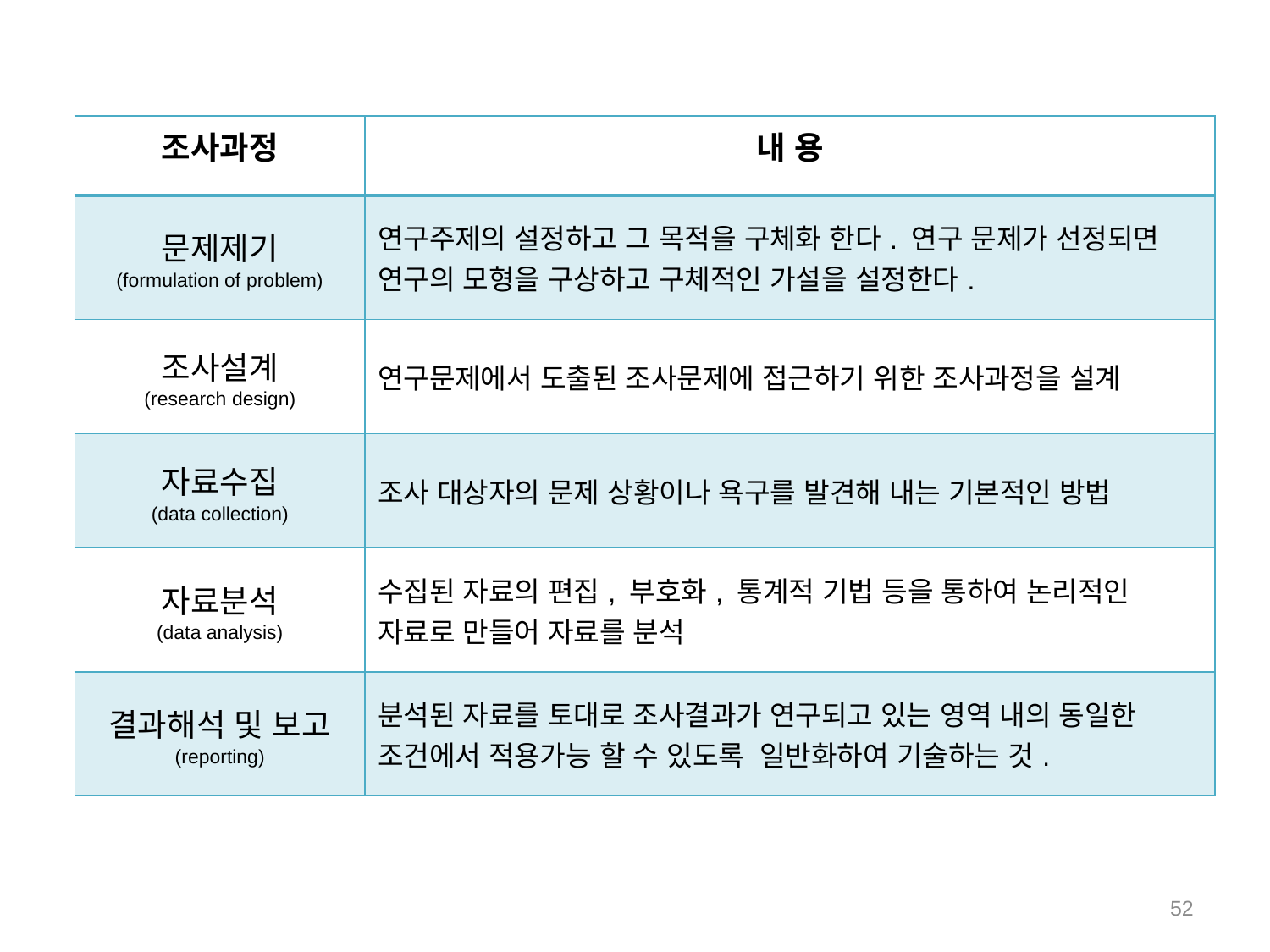

| 조사과정 | 내 용 |
| --- | --- |
| 문제제기 (formulation of problem) | 연구주제의 설정하고 그 목적을 구체화 한다. 연구 문제가 선정되면 연구의 모형을 구상하고 구체적인 가설을 설정한다. |
| 조사설계 (research design) | 연구문제에서 도출된 조사문제에 접근하기 위한 조사과정을 설계 |
| 자료수집 (data collection) | 조사 대상자의 문제 상황이나 욕구를 발견해 내는 기본적인 방법 |
| 자료분석 (data analysis) | 수집된 자료의 편집, 부호화, 통계적 기법 등을 통하여 논리적인 자료로 만들어 자료를 분석 |
| 결과해석 및 보고 (reporting) | 분석된 자료를 토대로 조사결과가 연구되고 있는 영역 내의 동일한 조건에서 적용가능 할 수 있도록 일반화하여 기술하는 것. |
52